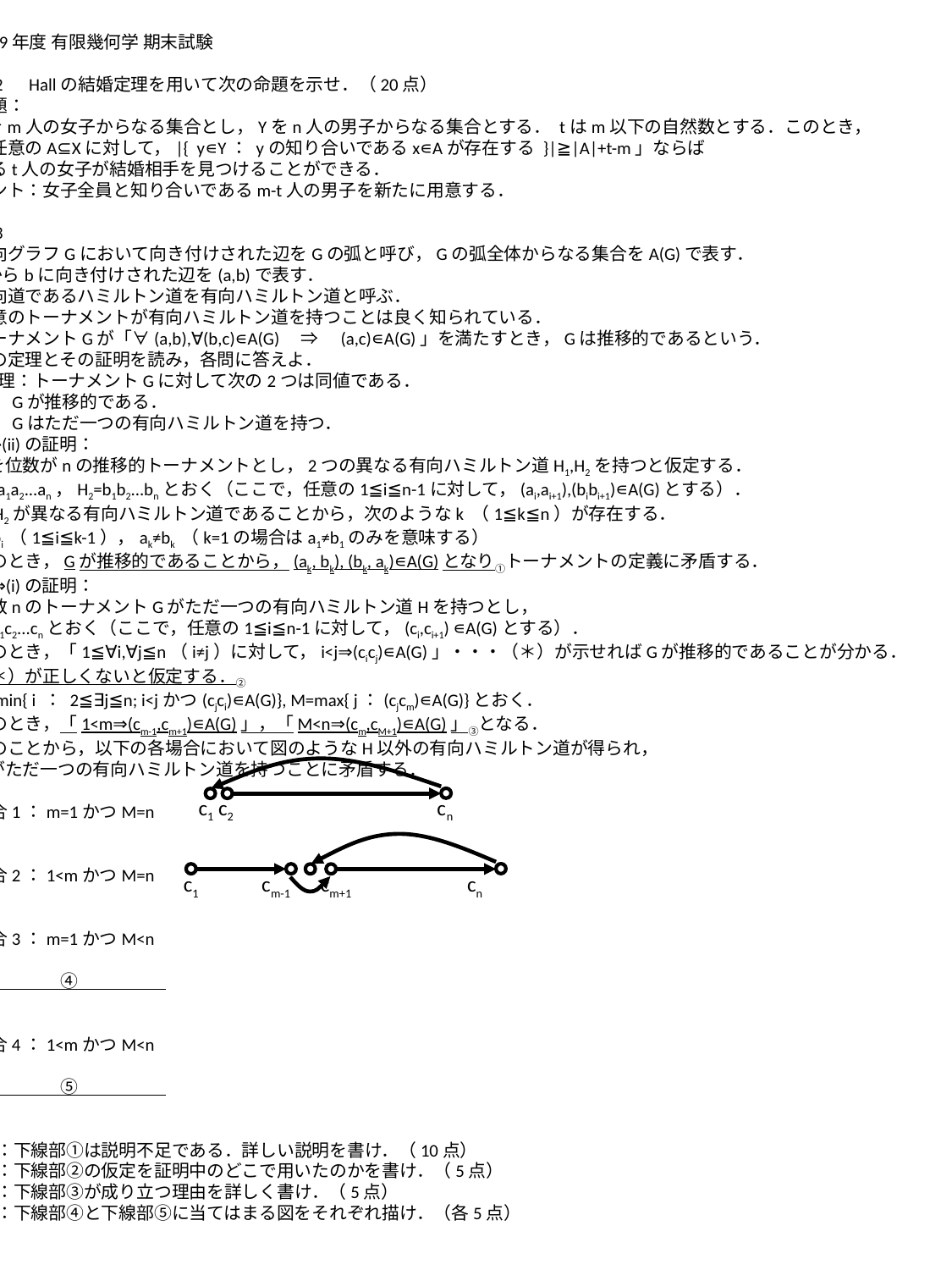

2019年度 有限幾何学 期末試験

問2　Hallの結婚定理を用いて次の命題を示せ．（20点）
命題：
Xをm人の女子からなる集合とし，Yをn人の男子からなる集合とする． tはm以下の自然数とする．このとき，
「任意のA⊆Xに対して，|{  y∊Y： yの知り合いであるx∊Aが存在する }|≧|A|+t-m」ならば
あるt人の女子が結婚相手を見つけることができる．
ヒント：女子全員と知り合いであるm-t人の男子を新たに用意する．

問3
有向グラフGにおいて向き付けされた辺をGの弧と呼び，Gの弧全体からなる集合をA(G)で表す．
aからbに向き付けされた辺を(a,b)で表す．
有向道であるハミルトン道を有向ハミルトン道と呼ぶ．
任意のトーナメントが有向ハミルトン道を持つことは良く知られている．
トーナメントGが「∀(a,b),∀(b,c)∊A(G)　⇒　(a,c)∊A(G)」を満たすとき，Gは推移的であるという．
次の定理とその証明を読み，各問に答えよ．
 定理：トーナメントGに対して次の2つは同値である．
Gが推移的である．
Gはただ一つの有向ハミルトン道を持つ．
(i)⇒(ii)の証明：
Gを位数がnの推移的トーナメントとし，2つの異なる有向ハミルトン道H1,H2を持つと仮定する．
H1=a1a2...an，H2=b1b2...bnとおく（ここで，任意の1≦i≦n-1に対して，(ai,ai+1),(bibi+1)∊A(G)とする）．
H1,H2が異なる有向ハミルトン道であることから，次のようなk （1≦k≦n）が存在する．
ai=bi （1≦i≦k-1），ak≠bk （k=1の場合はa1≠b1のみを意味する）
このとき，Gが推移的であることから，(ak, bk), (bk, ak)∊A(G)となり①トーナメントの定義に矛盾する．
(ii)⇒(i)の証明：
位数nのトーナメントGがただ一つの有向ハミルトン道Hを持つとし，
H=c1c2...cnとおく（ここで，任意の1≦i≦n-1に対して，(ci,ci+1) ∊A(G)とする）．
このとき，「1≦∀i,∀j≦n（i≠j）に対して，i<j⇒(cicj)∊A(G)」・・・（＊）が示せればGが推移的であることが分かる．
（＊）が正しくないと仮定する．②
m=min{ i ： 2≦∃j≦n; i<jかつ(cjci)∊A(G)}, M=max{ j：(cjcm)∊A(G)}とおく．
このとき，「1<m⇒(cm-1,cm+1)∊A(G)」，「M<n⇒(cm,cM+1)∊A(G)」③となる．
このことから，以下の各場合において図のようなH以外の有向ハミルトン道が得られ，
Gがただ一つの有向ハミルトン道を持つことに矛盾する．

場合1：m=1かつM=n

場合2：1<mかつM=n

場合3：m=1かつM<n

　　　　　④

場合4：1<mかつM<n

　　　　　⑤

(1)：下線部①は説明不足である．詳しい説明を書け．（10点）
(2)：下線部②の仮定を証明中のどこで用いたのかを書け．（5点）
(3)：下線部③が成り立つ理由を詳しく書け．（5点）
(4)：下線部④と下線部⑤に当てはまる図をそれぞれ描け．（各5点）

c1 c2                                          cn

c1             cm-1           cm+1                                          cn